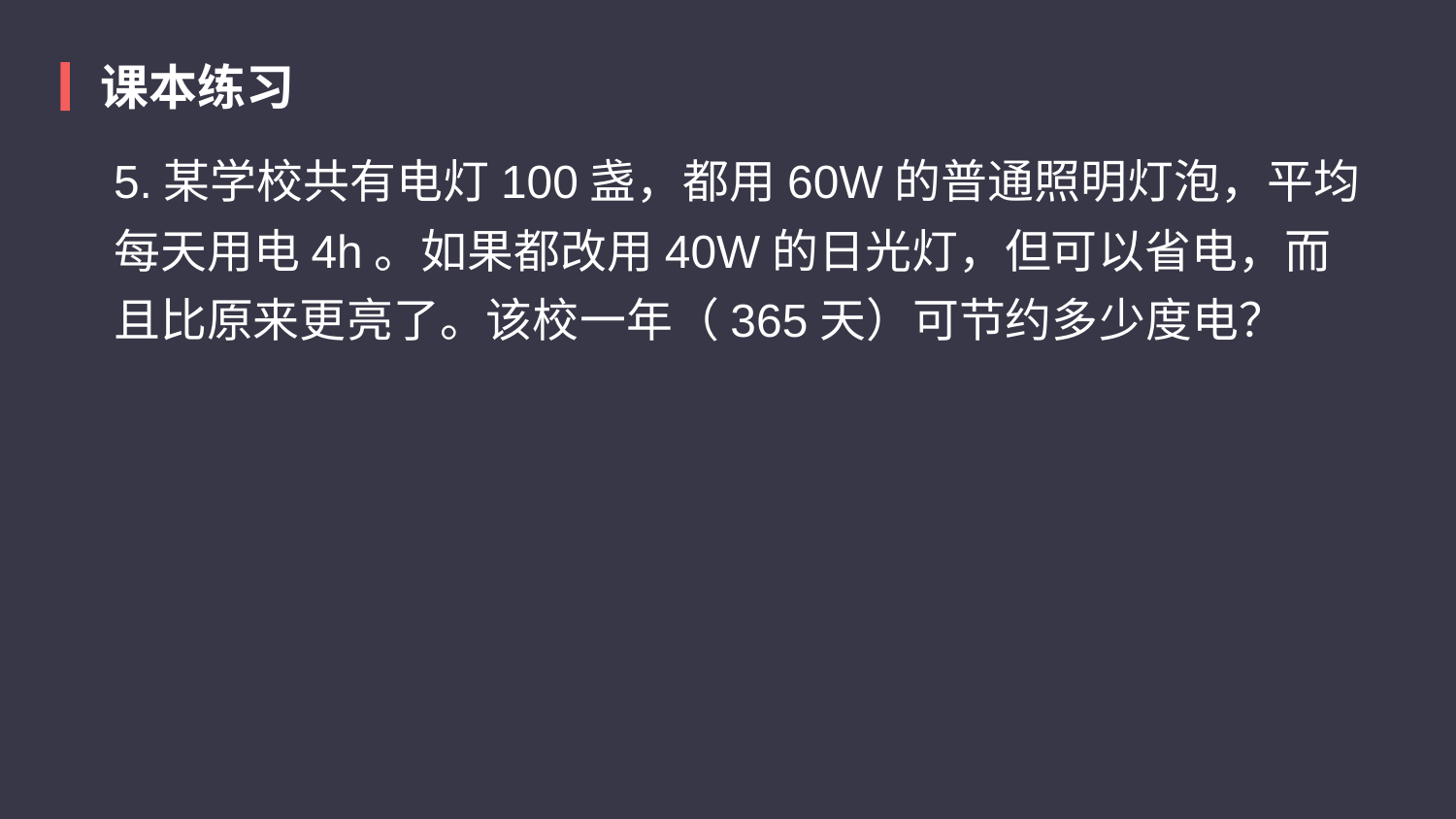

课本练习

5.某学校共有电灯100盏，都用60W的普通照明灯泡，平均每天用电4h。如果都改用40W的日光灯，但可以省电，而且比原来更亮了。该校一年（365天）可节约多少度电？